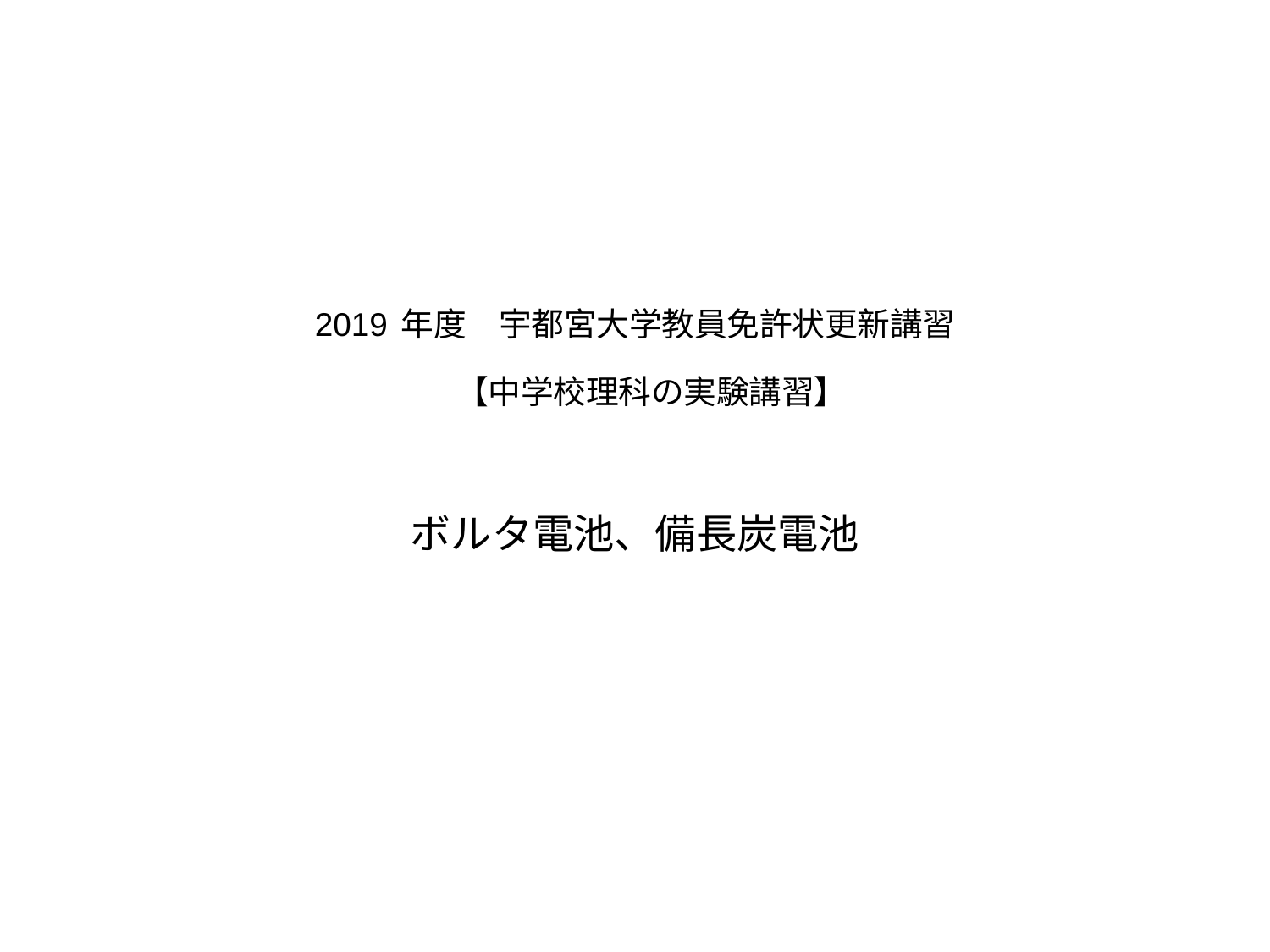

2019年度　宇都宮大学教員免許状更新講習
　【中学校理科の実験講習】

ボルタ電池、備長炭電池